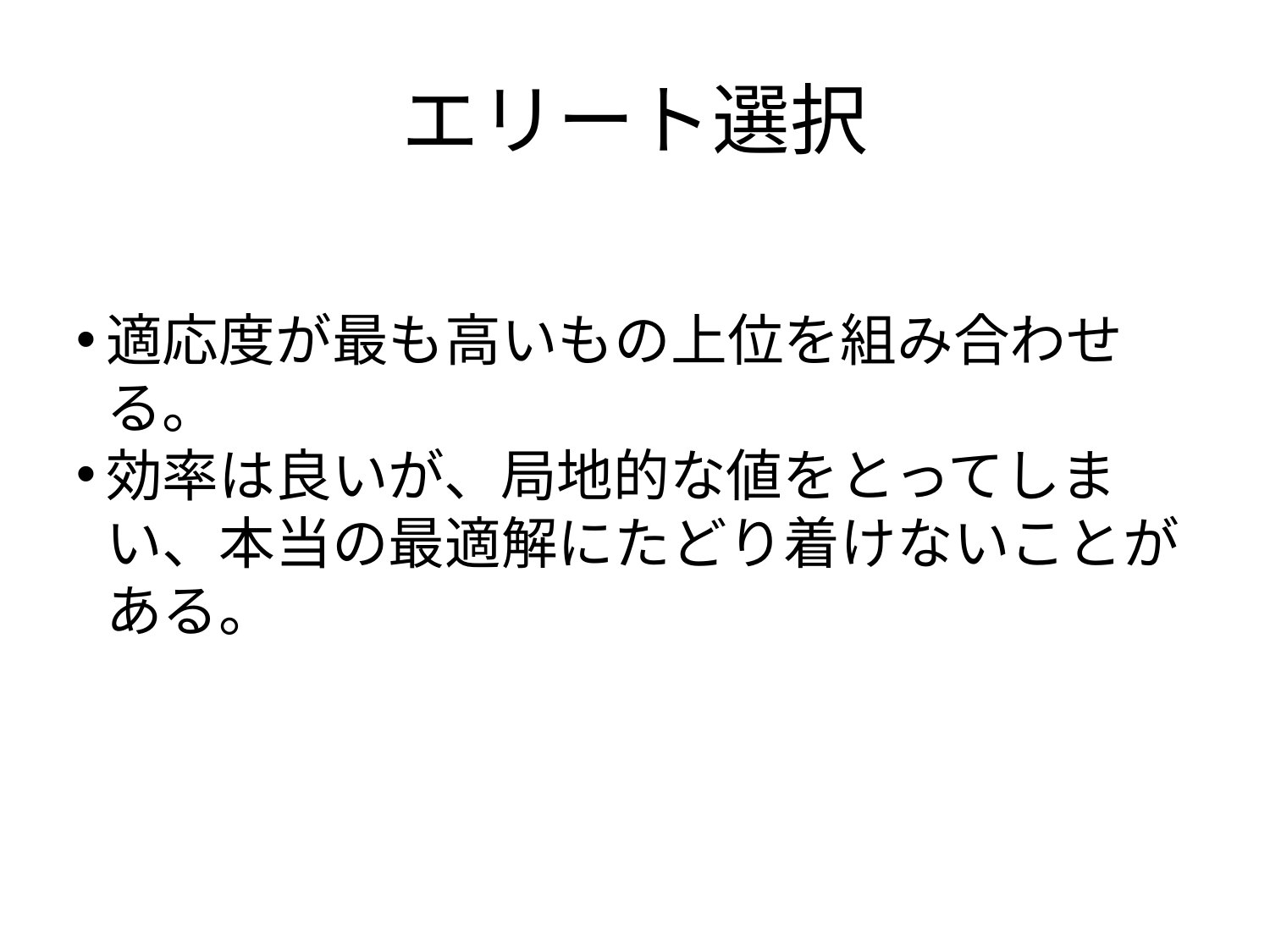

エリート選択

適応度が最も高いもの上位を組み合わせる。
効率は良いが、局地的な値をとってしまい、本当の最適解にたどり着けないことがある。